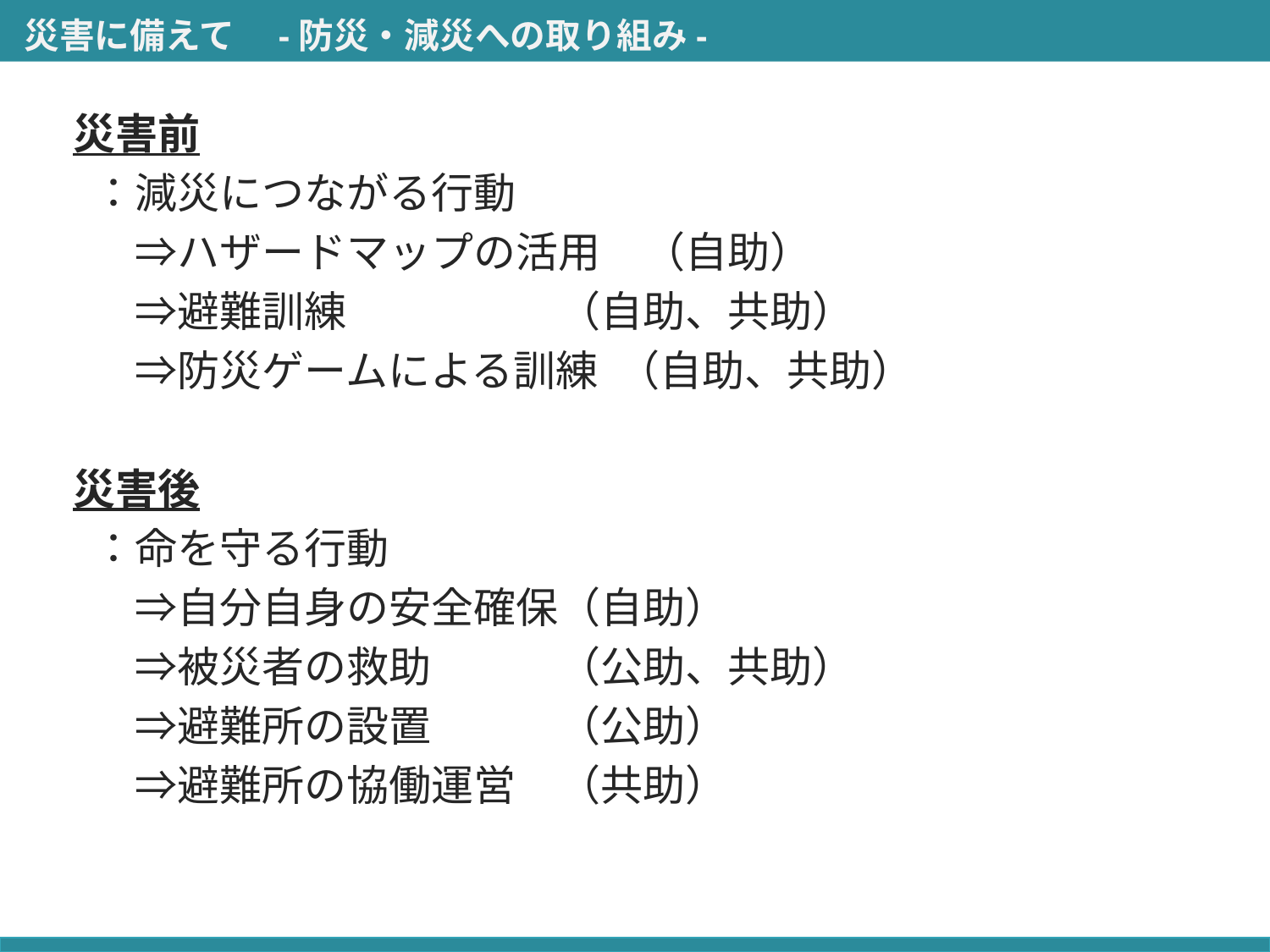

災害に備えて　-防災・減災への取り組み-
災害前
 ：減災につながる行動
 　⇒ハザードマップの活用　（自助）
 　⇒避難訓練　　　　　（自助、共助）
 　⇒防災ゲームによる訓練  （自助、共助）

災害後
 ：命を守る行動
 　⇒自分自身の安全確保（自助）
 　⇒被災者の救助　　　（公助、共助）
 　⇒避難所の設置　　　（公助）
 　⇒避難所の協働運営　（共助）